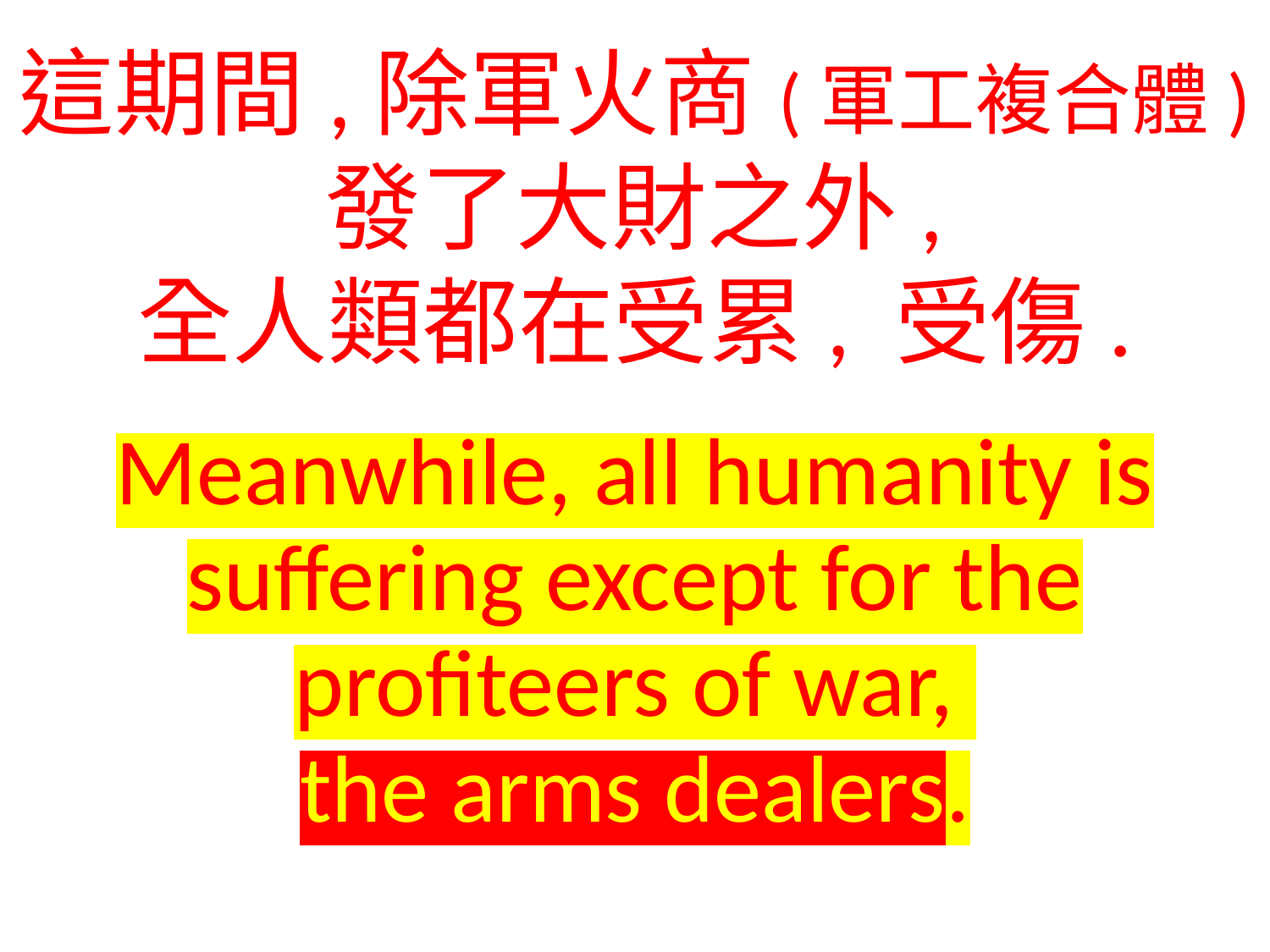

這期間,除軍火商(軍工複合體)
發了大財之外,
全人類都在受累, 受傷.
Meanwhile, all humanity is suffering except for the profiteers of war,
the arms dealers.